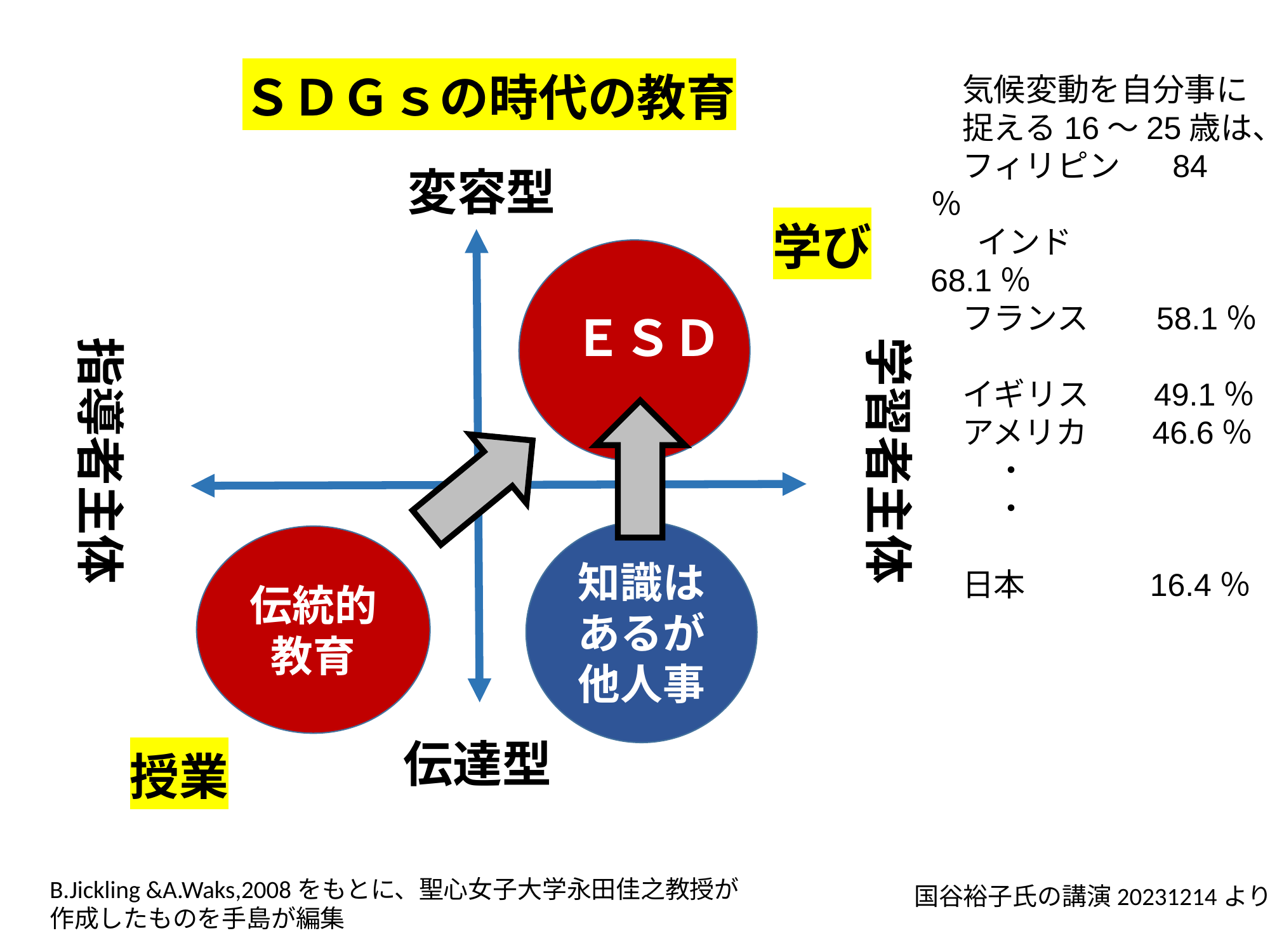

気候変動を自分事に
　捉える16～25歳は、
　フィリピン  　 84   ％
 　インド　　    68.1％
　フランス　    58.1％
　イギリス        49.1％
　アメリカ        46.6％
        ・
        ・

　日本　　　   16.4％
ＳＤＧｓの時代の教育
変容型
学び

ＥＳＤ
指導者主体
学習者主体

知識は
あるが
他人事
伝統的
教育
伝達型
授業
B.Jickling &A.Waks,2008をもとに、聖心女子大学永田佳之教授が
作成したものを手島が編集
国谷裕子氏の講演20231214より